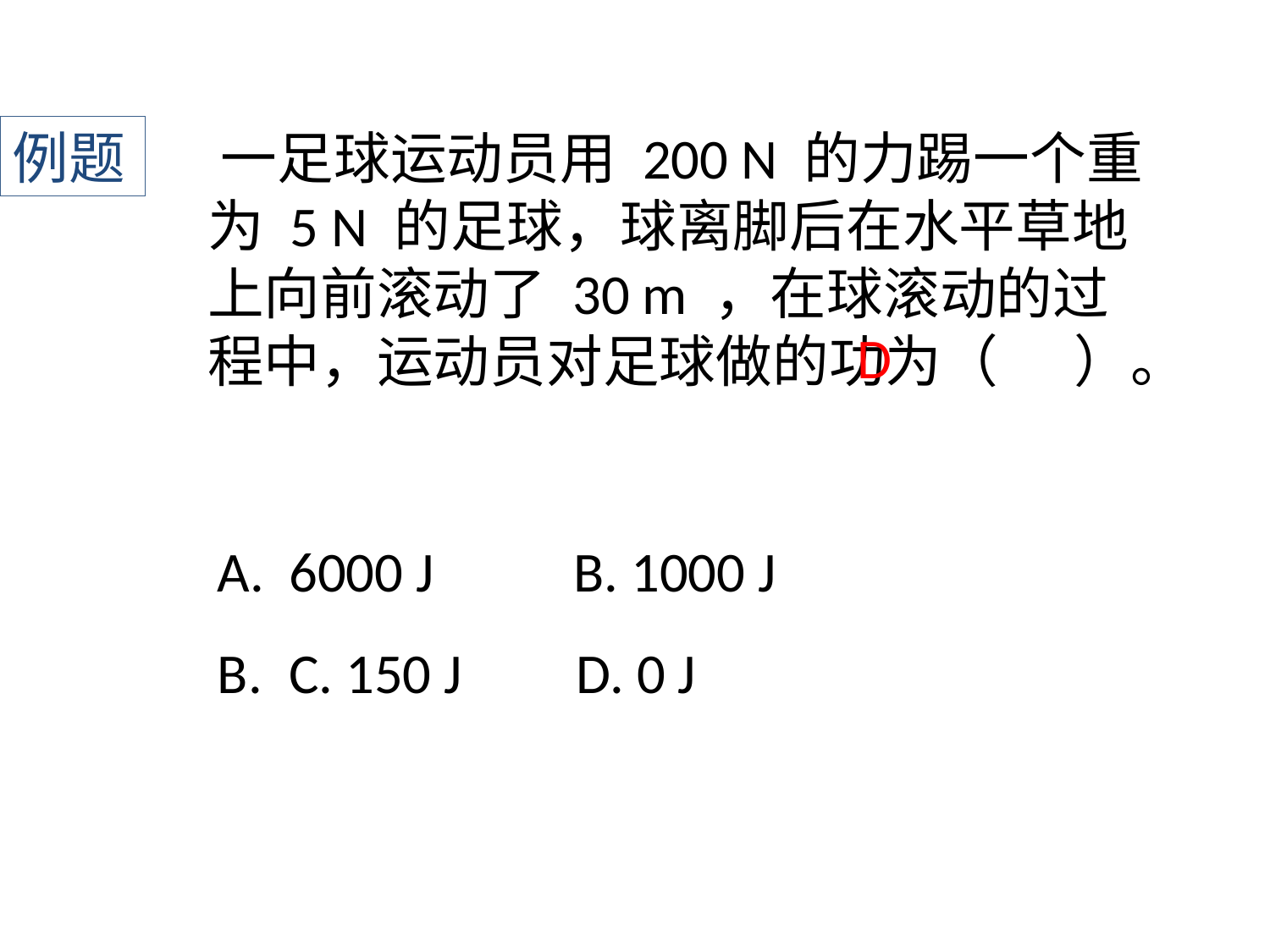

例题
﻿一足球运动员用 200 N 的力踢一个重为 5 N 的足球，球离脚后在水平草地上向前滚动了 30 m ，在球滚动的过程中，运动员对足球做的功为（      ）。
D
6000 J           B. 1000 J
C. 150 J         D. 0 J